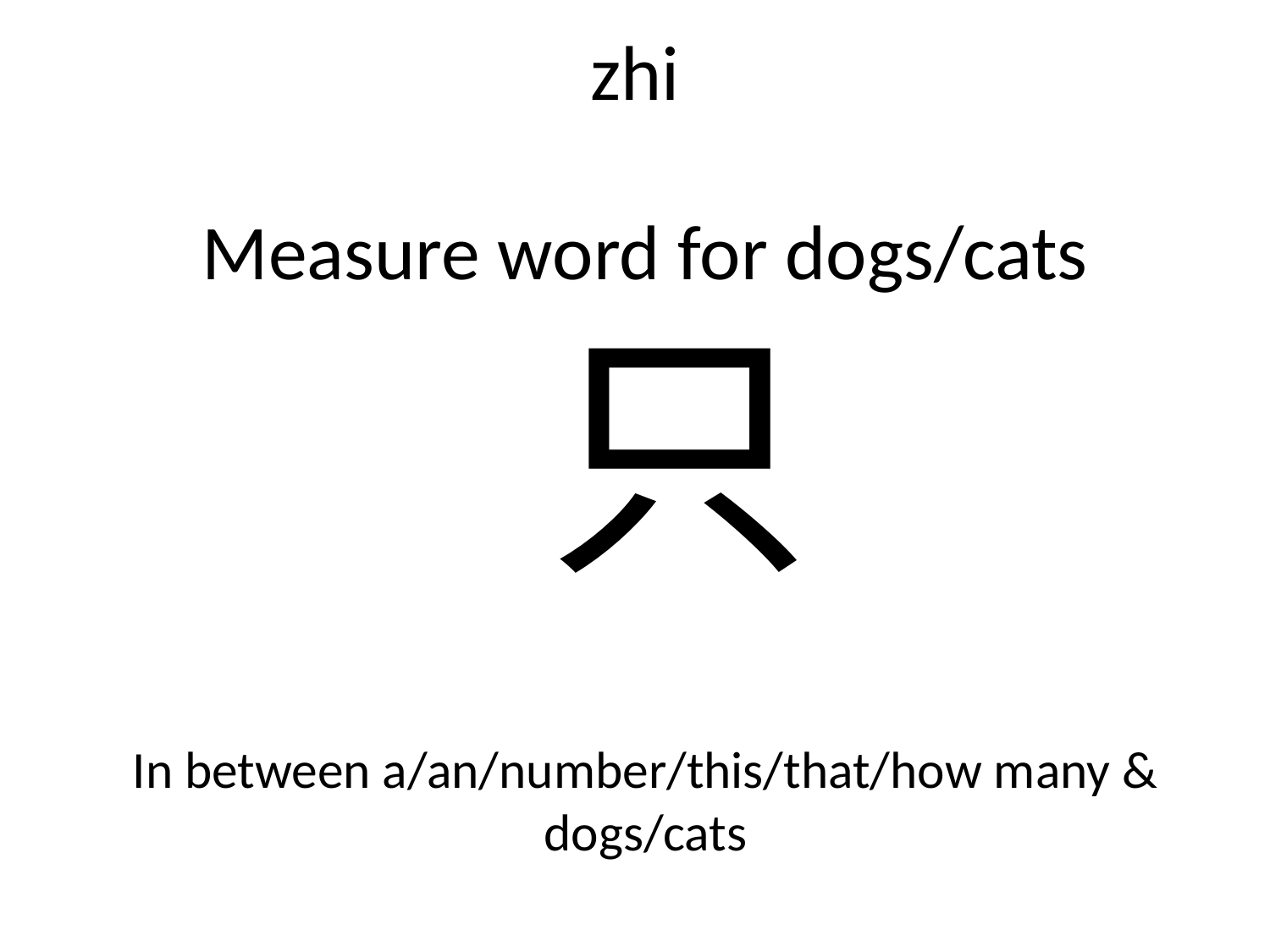

# zhi
Measure word for dogs/cats
只
In between a/an/number/this/that/how many & dogs/cats